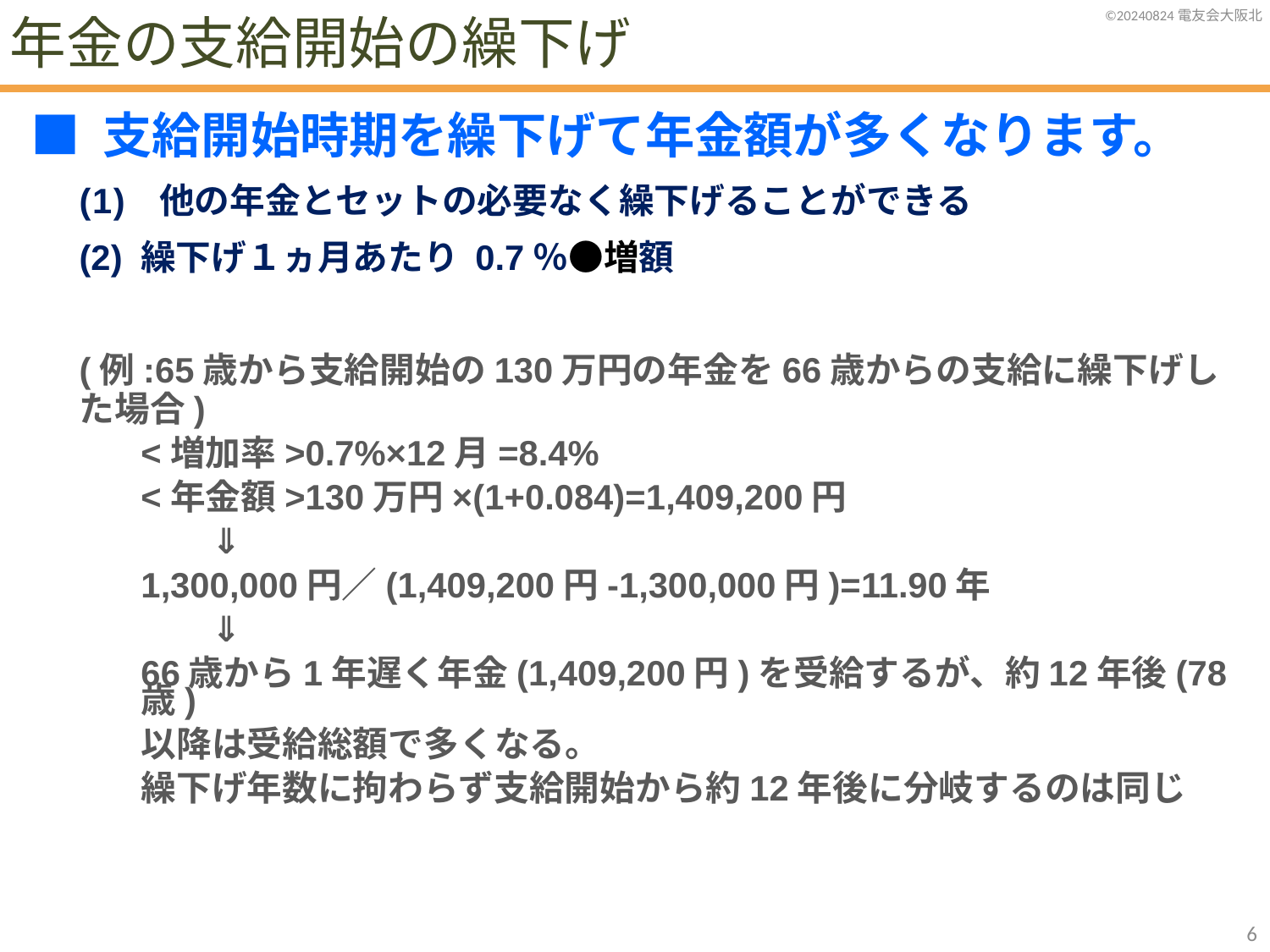

年金の支給開始の繰下げ
■ 支給開始時期を繰下げて年金額が多くなります。
 他の年金とセットの必要なく繰下げることができる
(2) 繰下げ１ヵ月あたり 0.7％●増額

(例:65歳から支給開始の130万円の年金を66歳からの支給に繰下げした場合)
<増加率>0.7%×12月=8.4%
<年金額>130万円×(1+0.084)=1,409,200円
　　⇓
1,300,000円／(1,409,200円-1,300,000円)=11.90年
　　⇓
66歳から1年遅く年金(1,409,200円)を受給するが、約12年後(78歳)
以降は受給総額で多くなる。
繰下げ年数に拘わらず支給開始から約12年後に分岐するのは同じ
6